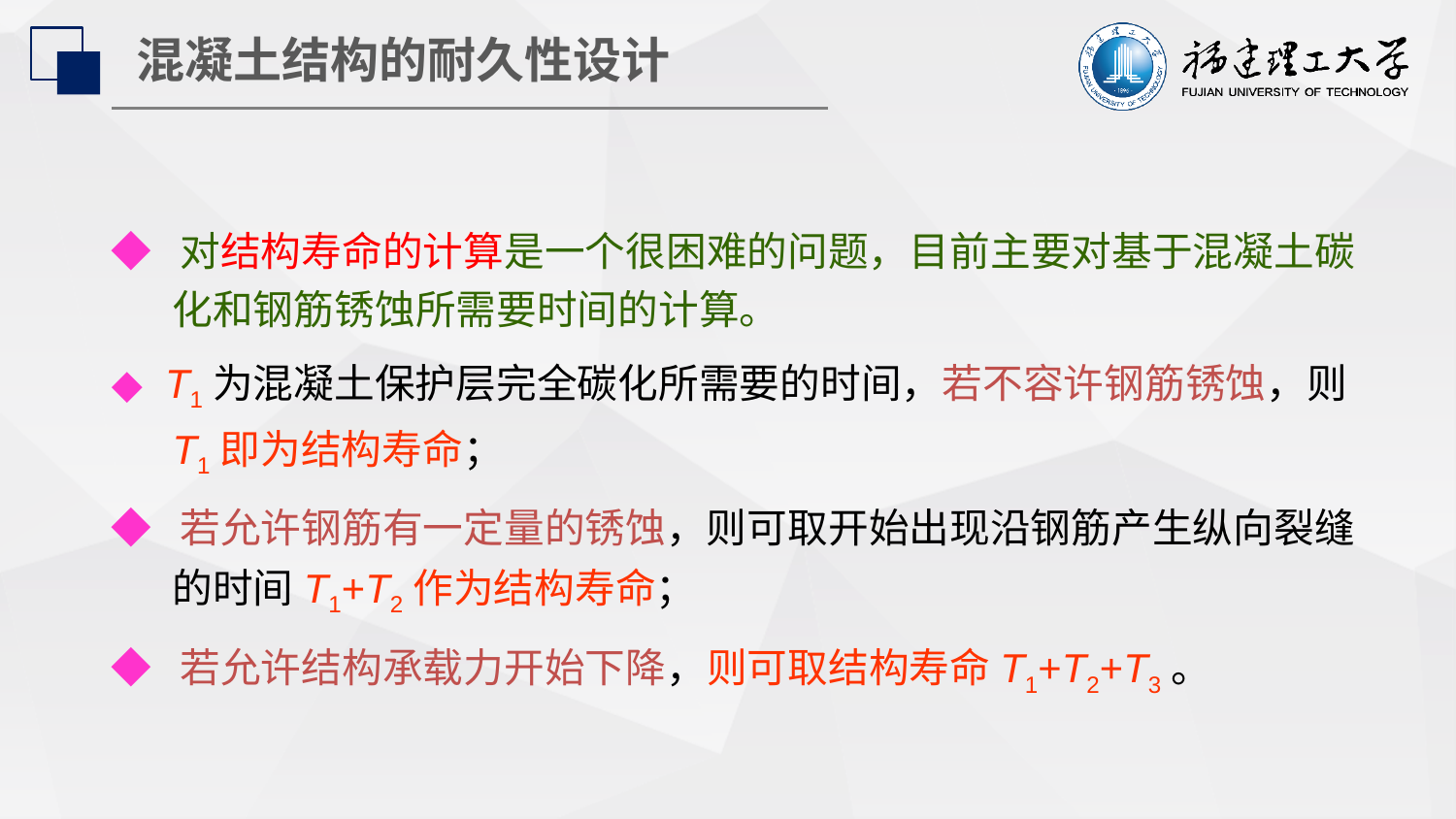

混凝土结构的耐久性设计
◆  对结构寿命的计算是一个很困难的问题，目前主要对基于混凝土碳化和钢筋锈蚀所需要时间的计算。
◆  T1为混凝土保护层完全碳化所需要的时间，若不容许钢筋锈蚀，则T1即为结构寿命；
◆  若允许钢筋有一定量的锈蚀，则可取开始出现沿钢筋产生纵向裂缝的时间T1+T2作为结构寿命；
◆  若允许结构承载力开始下降，则可取结构寿命T1+T2+T3。